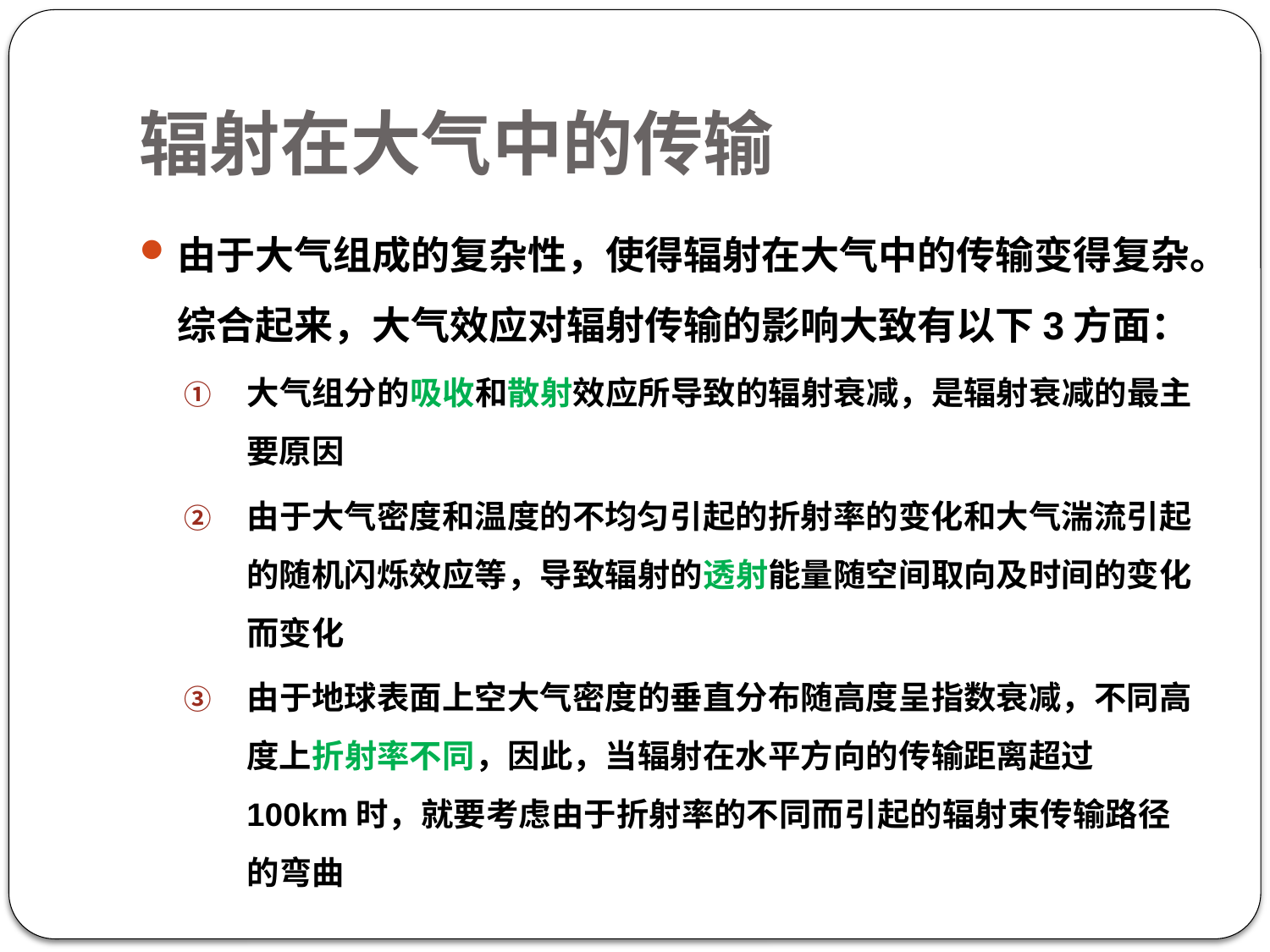

# 辐射在大气中的传输
由于大气组成的复杂性，使得辐射在大气中的传输变得复杂。综合起来，大气效应对辐射传输的影响大致有以下3方面：
大气组分的吸收和散射效应所导致的辐射衰减，是辐射衰减的最主要原因
由于大气密度和温度的不均匀引起的折射率的变化和大气湍流引起的随机闪烁效应等，导致辐射的透射能量随空间取向及时间的变化而变化
由于地球表面上空大气密度的垂直分布随高度呈指数衰减，不同高度上折射率不同，因此，当辐射在水平方向的传输距离超过100km时，就要考虑由于折射率的不同而引起的辐射束传输路径的弯曲